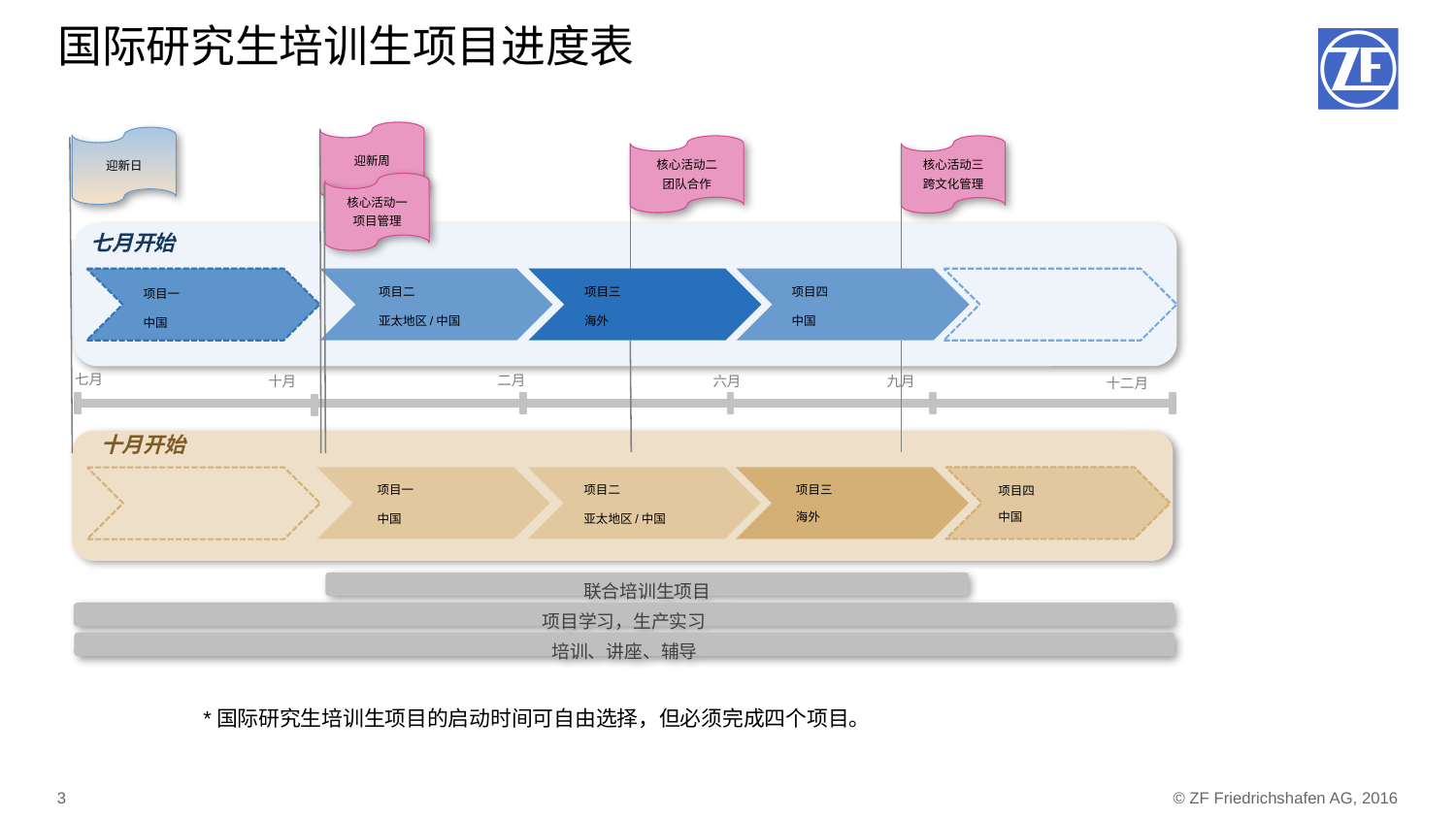

# 国际研究生培训生项目进度表
迎新周
核心活动二
团队合作
核心活动三
跨文化管理
核心活动一
项目管理

七月开始

项目二

亚太地区/中国
项目三

海外
项目四

中国
项目一

中国
七月
二月
六月
九月
十月
十二月

十月开始

项目一

中国
项目二

亚太地区/中国
项目三
海外
项目四
中国
联合培训生项目
项目学习，生产实习
培训、讲座、辅导
迎新日
*国际研究生培训生项目的启动时间可自由选择，但必须完成四个项目。